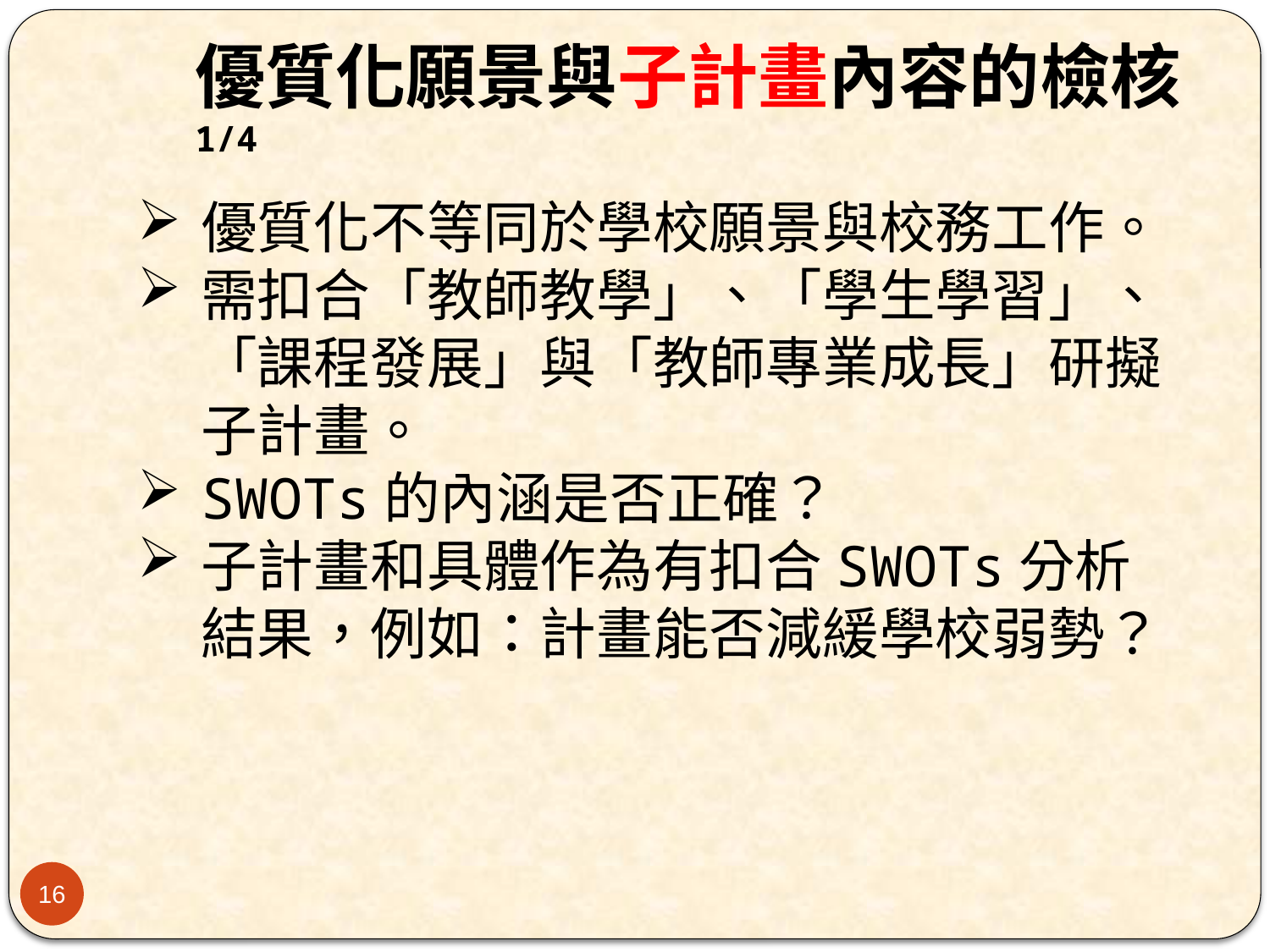

# 優質化願景與子計畫內容的檢核1/4
優質化不等同於學校願景與校務工作。
需扣合「教師教學」、「學生學習」、「課程發展」與「教師專業成長」研擬子計畫。
SWOTs的內涵是否正確？
子計畫和具體作為有扣合SWOTs分析結果，例如：計畫能否減緩學校弱勢？
16